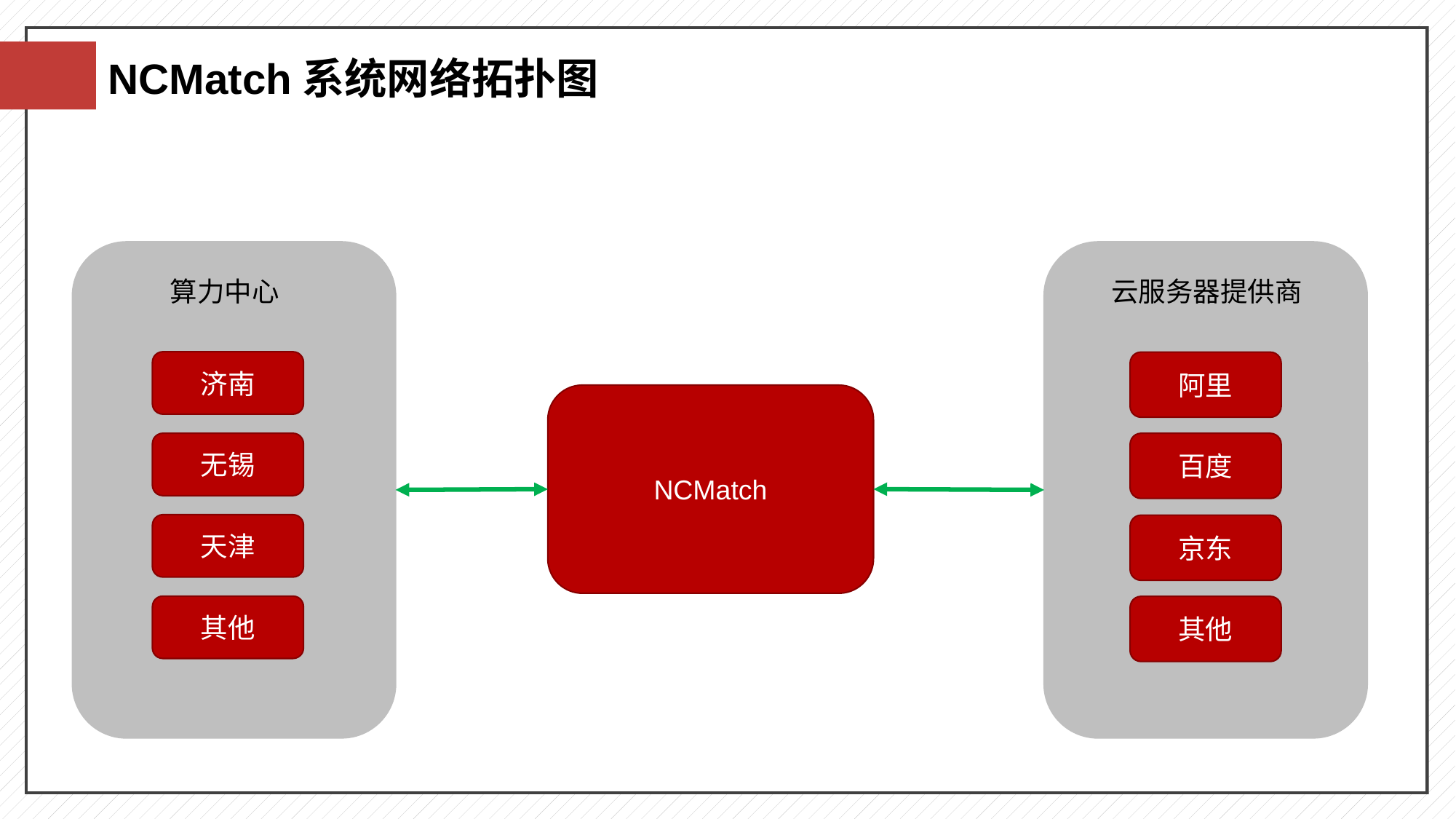

NCMatch系统网络拓扑图

算力中心
云服务器提供商
济南
阿里
NCMatch
无锡
百度
天津
京东
其他
其他